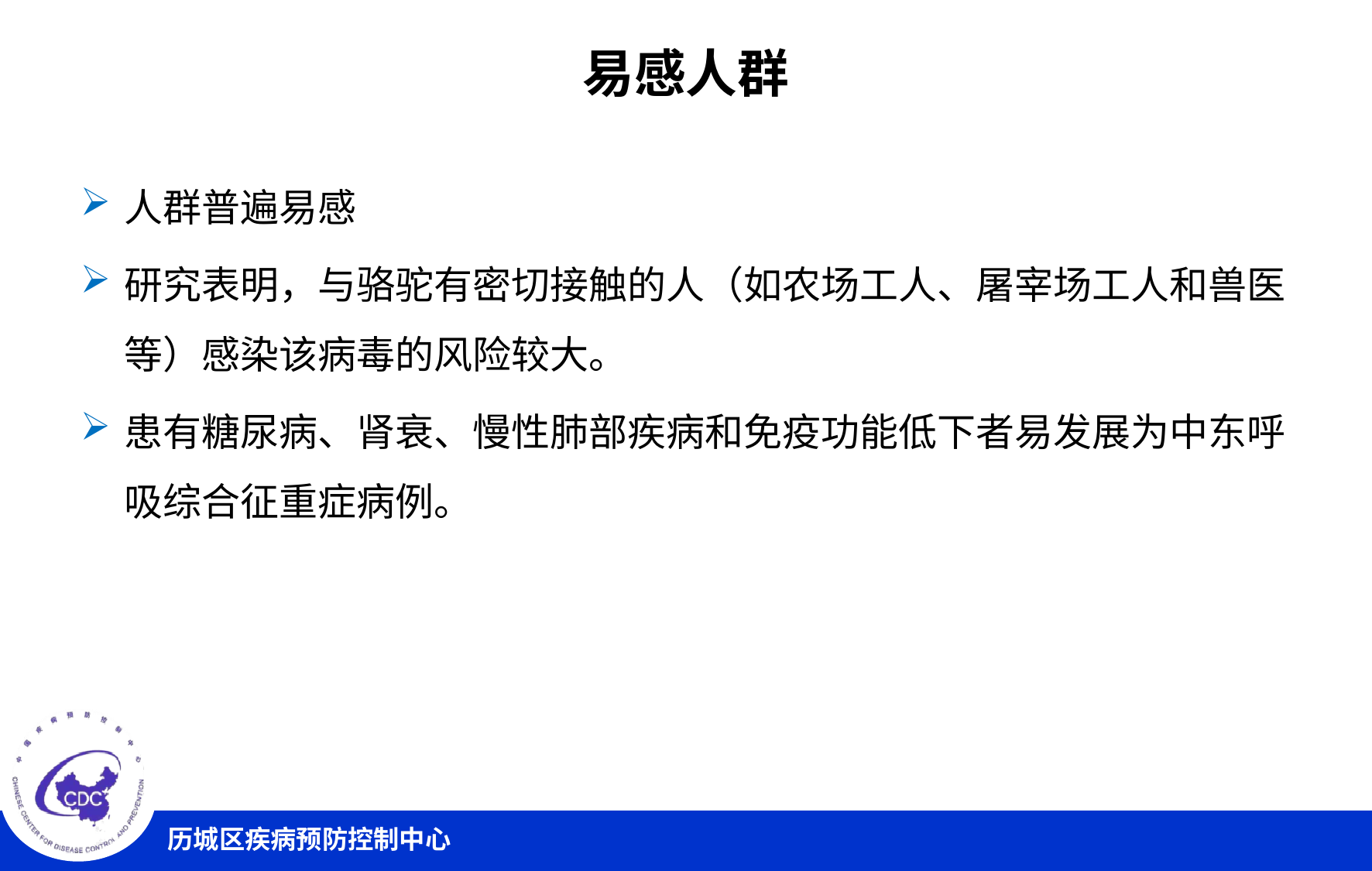

# 易感人群
人群普遍易感
研究表明，与骆驼有密切接触的人（如农场工人、屠宰场工人和兽医等）感染该病毒的风险较大。
患有糖尿病、肾衰、慢性肺部疾病和免疫功能低下者易发展为中东呼吸综合征重症病例。